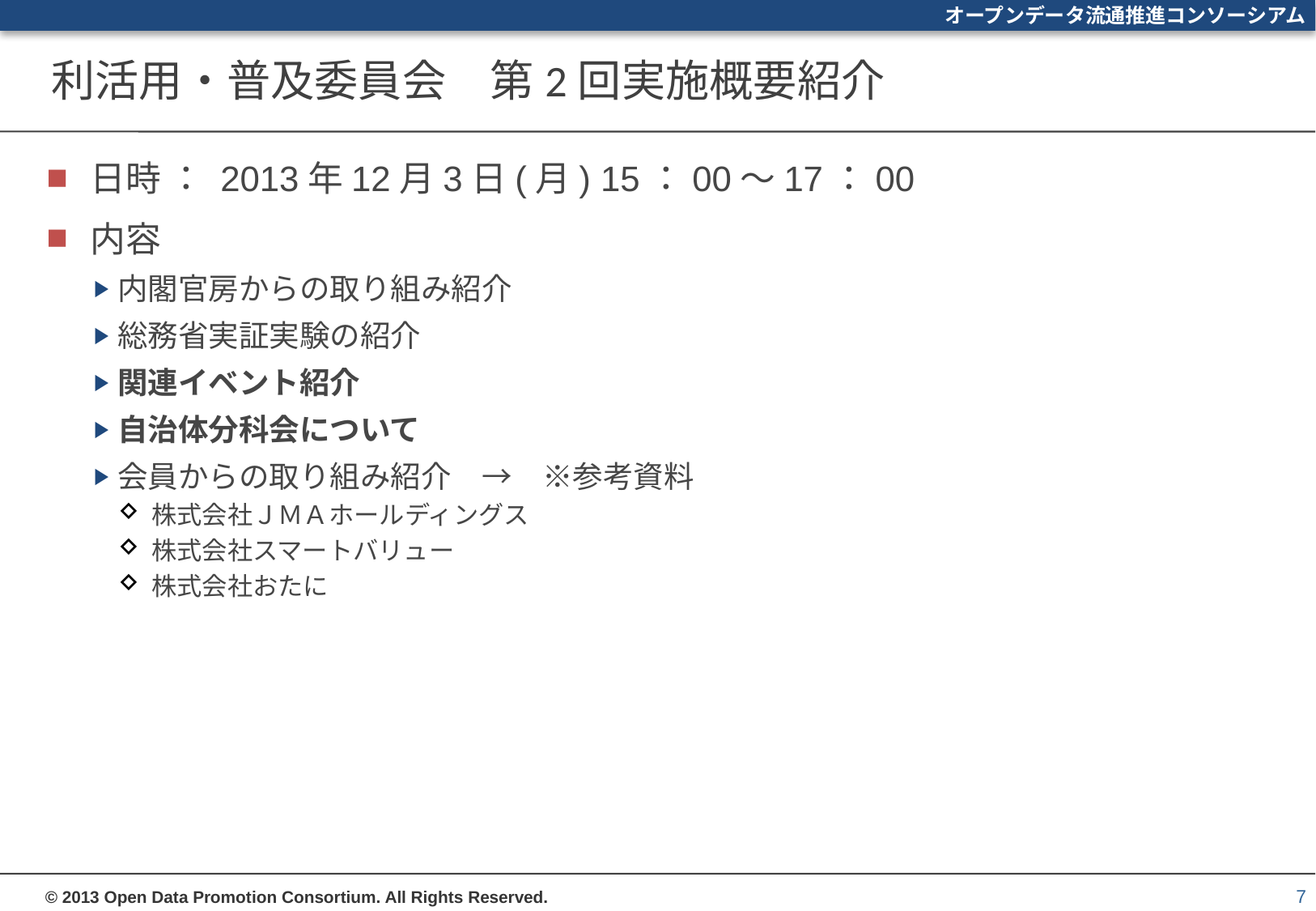

# 利活用・普及委員会　第2回実施概要紹介
日時 ： 2013年12月3日(月) 15：00～17：00
内容
内閣官房からの取り組み紹介
総務省実証実験の紹介
関連イベント紹介
自治体分科会について
会員からの取り組み紹介　→　※参考資料
 株式会社ＪＭＡホールディングス
 株式会社スマートバリュー
 株式会社おたに
7